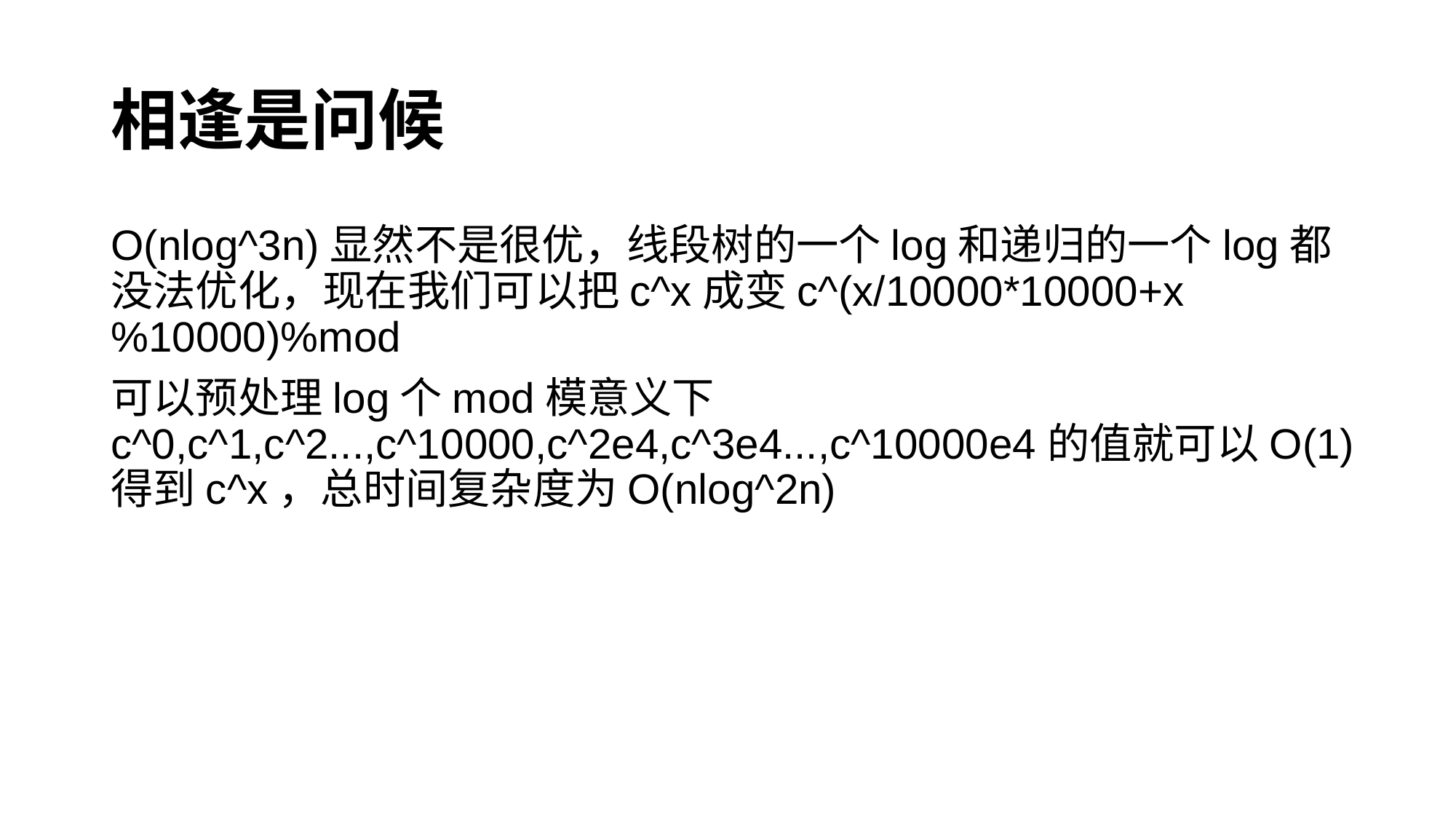

# 相逢是问候
O(nlog^3n)显然不是很优，线段树的一个log和递归的一个log都没法优化，现在我们可以把c^x成变c^(x/10000*10000+x%10000)%mod
可以预处理log个mod模意义下c^0,c^1,c^2...,c^10000,c^2e4,c^3e4...,c^10000e4的值就可以O(1)得到c^x，总时间复杂度为O(nlog^2n)